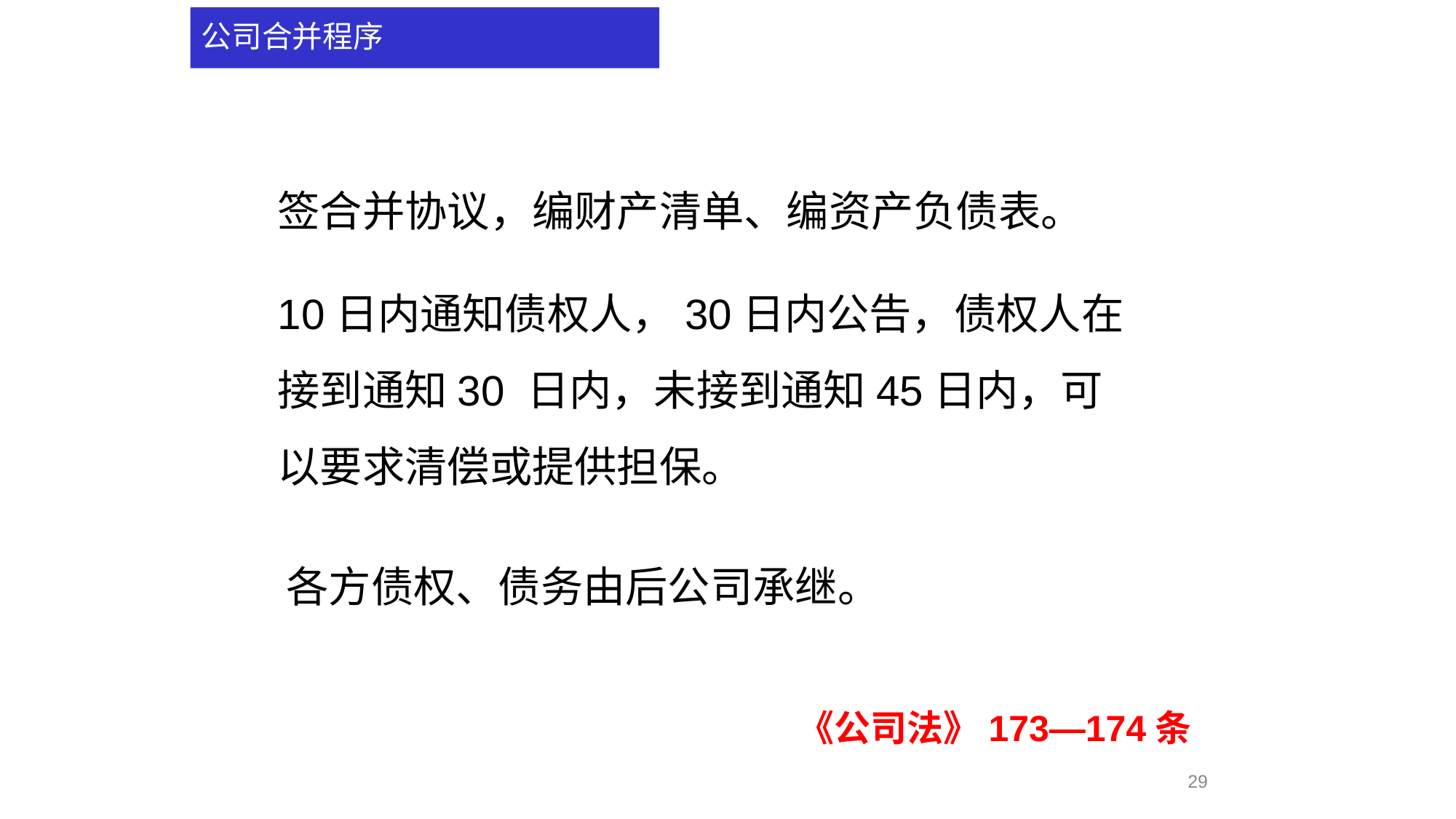

# 公司合并程序
签合并协议，编财产清单、编资产负债表。
10日内通知债权人，30日内公告，债权人在接到通知30 日内，未接到通知45日内，可以要求清偿或提供担保。
各方债权、债务由后公司承继。
《公司法》173—174条
29